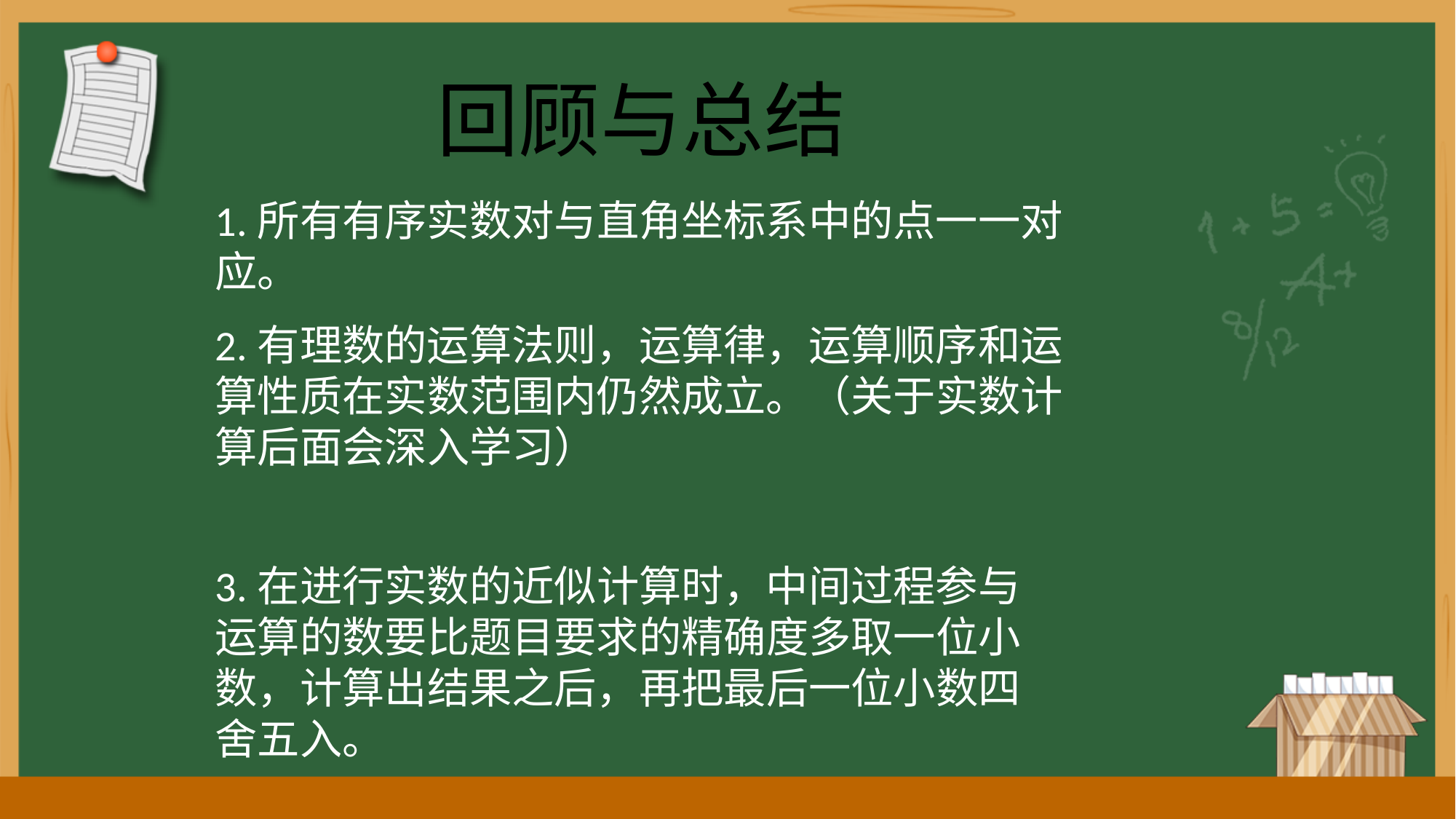

回顾与总结
1.所有有序实数对与直角坐标系中的点一一对应。

2.有理数的运算法则，运算律，运算顺序和运算性质在实数范围内仍然成立。（关于实数计算后面会深入学习）

3.在进行实数的近似计算时，中间过程参与运算的数要比题目要求的精确度多取一位小数，计算出结果之后，再把最后一位小数四舍五入。